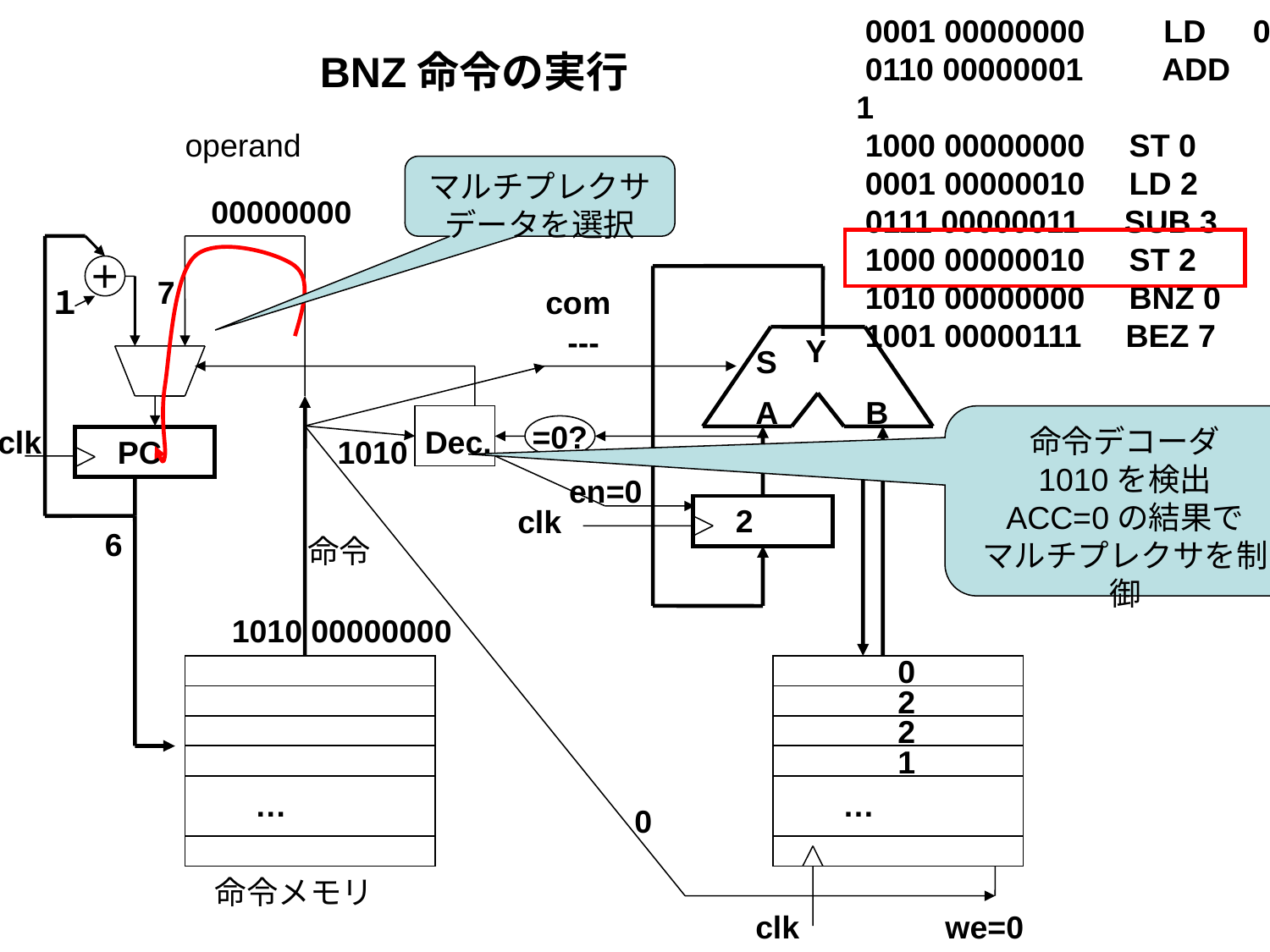

0001 00000000　　LD　0
 0110 00000001　　ADD 1
 1000 00000000     ST 0
 0001 00000010     LD 2
 0111 00000011     SUB 3
 1000 00000010     ST 2
 1010 00000000     BNZ 0
 1001 00000111     BEZ 7
BNZ命令の実行
operand
マルチプレクサ
データを選択
00000000

＋
7

com
１

---
Y

S

A
B

命令デコーダ
1010を検出
ACC=0の結果で
マルチプレクサを制御
=0?
clk
Dec.
PC

1010

en=0

2
clk

6
命令

1010 00000000

0

2

2

1

…
…
0

命令メモリ

clk
we=0